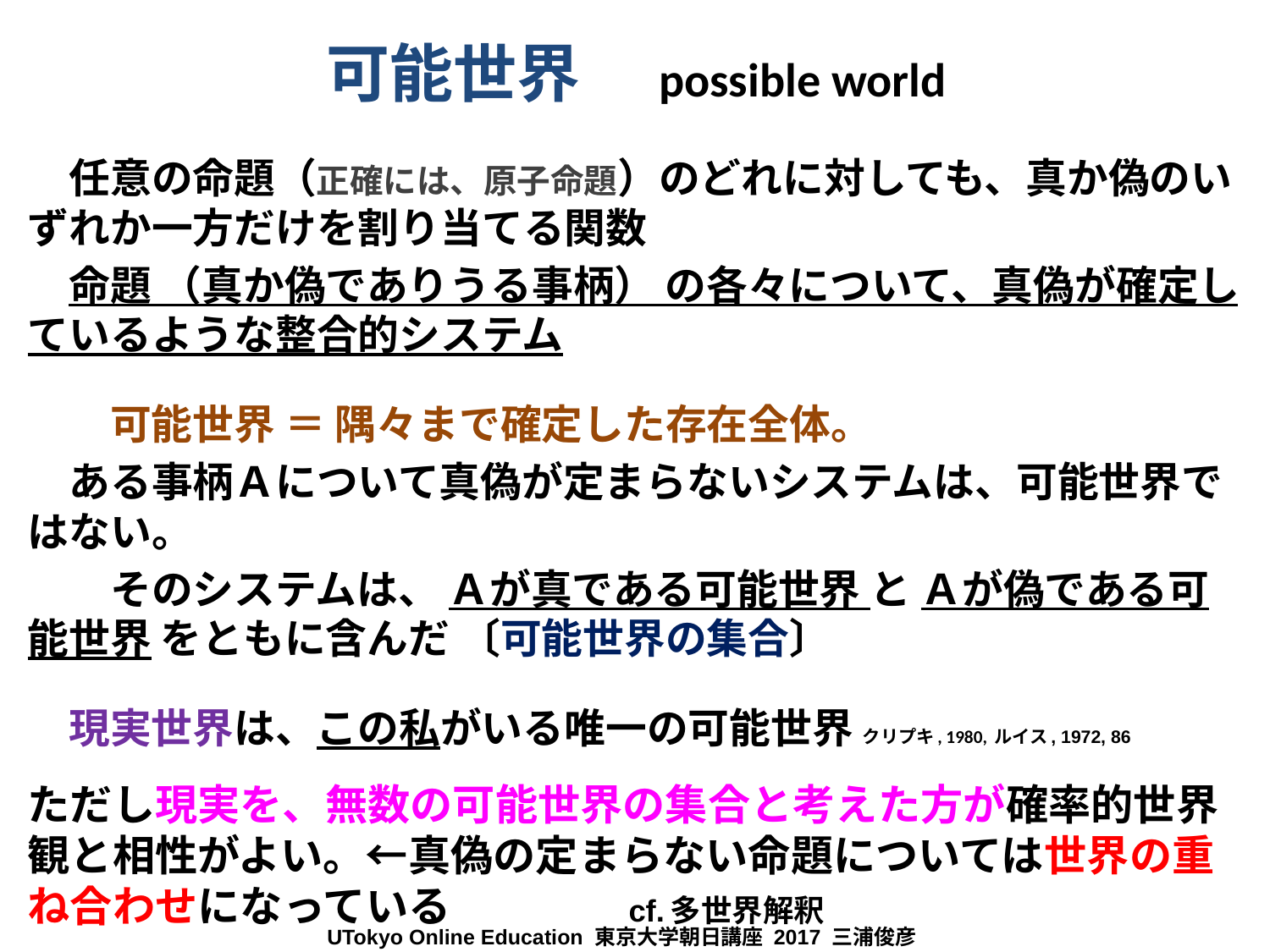

# 可能世界　possible world
　任意の命題（正確には、原子命題）のどれに対しても、真か偽のいずれか一方だけを割り当てる関数
　命題 （真か偽でありうる事柄） の各々について、真偽が確定しているような整合的システム

　　可能世界 ＝ 隅々まで確定した存在全体。
　ある事柄Ａについて真偽が定まらないシステムは、可能世界ではない。
　　そのシステムは、 Ａが真である可能世界 と Ａが偽である可能世界 をともに含んだ 〔可能世界の集合〕

　現実世界は、この私がいる唯一の可能世界 クリプキ, 1980, ルイス, 1972, 86

ただし現実を、無数の可能世界の集合と考えた方が確率的世界観と相性がよい。←真偽の定まらない命題については世界の重ね合わせになっている　　　　cf.多世界解釈

UTokyo Online Education 東京大学朝日講座 2017 三浦俊彦　CC BY-NC-ND